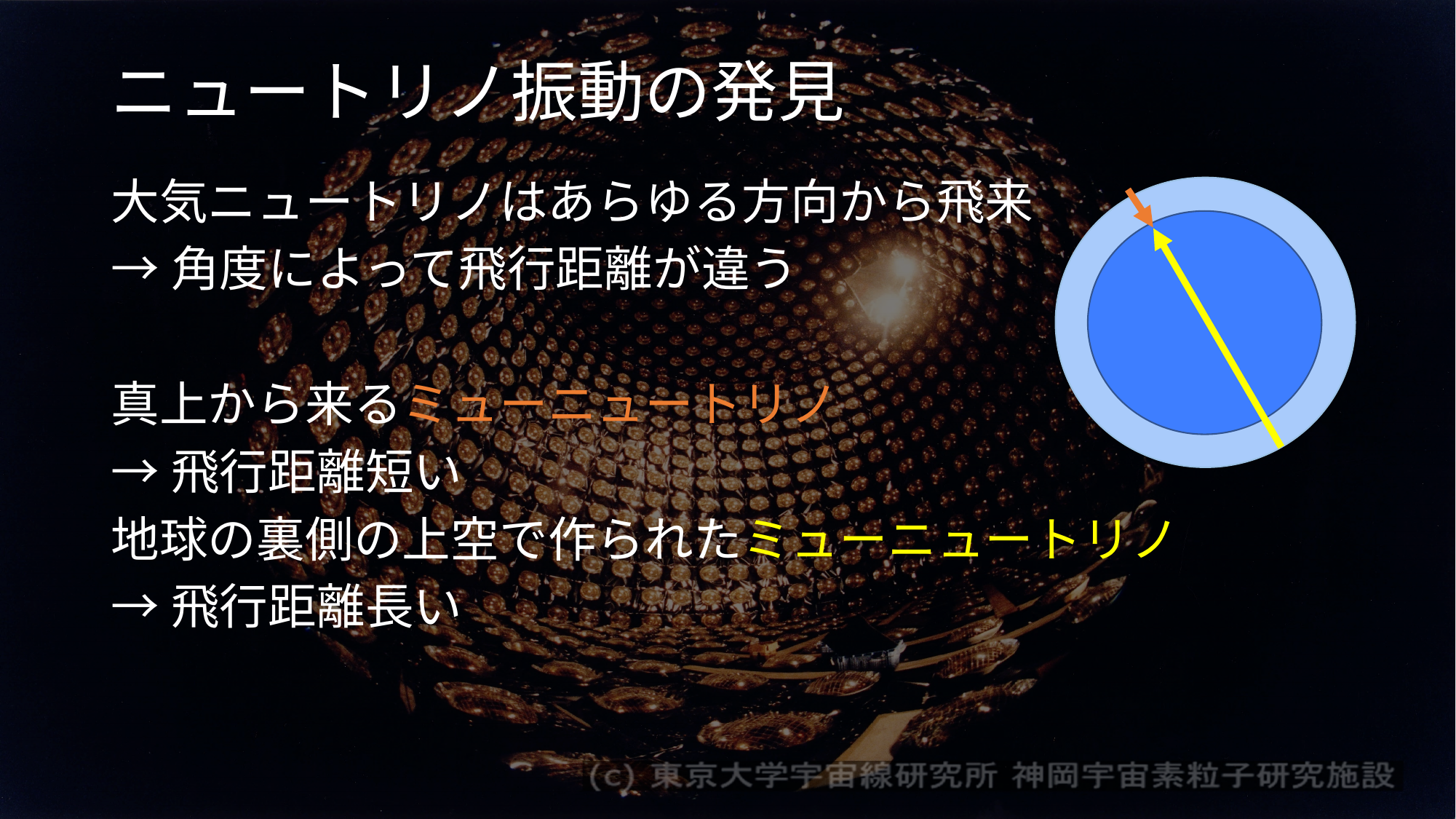

# ニュートリノ振動の発見
大気ニュートリノはあらゆる方向から飛来
→角度によって飛行距離が違う

真上から来るミューニュートリノ
→飛行距離短い
地球の裏側の上空で作られたミューニュートリノ
→飛行距離長い